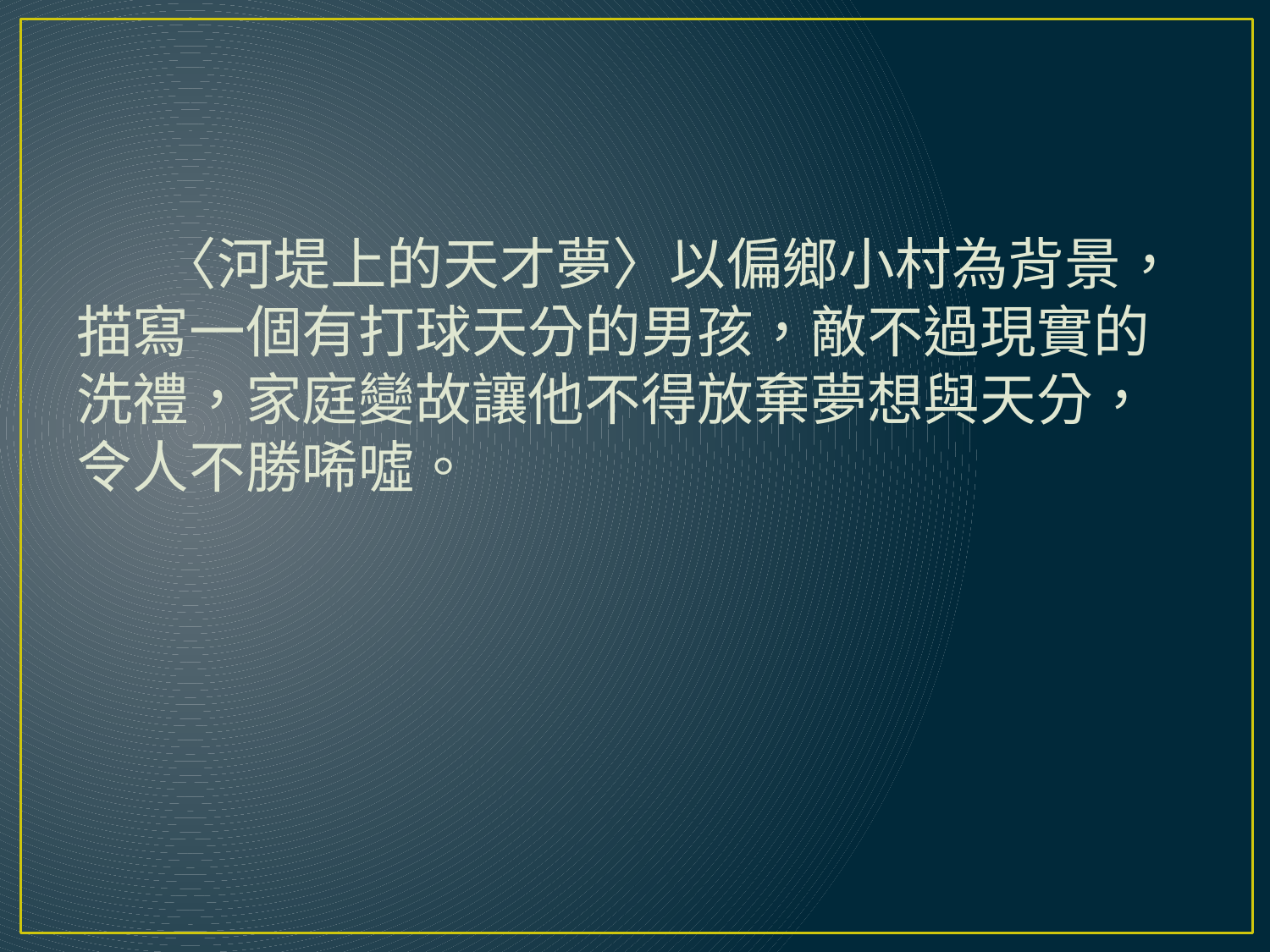

#
　　〈河堤上的天才夢〉以偏鄉小村為背景，描寫一個有打球天分的男孩，敵不過現實的洗禮，家庭變故讓他不得放棄夢想與天分，令人不勝唏噓。